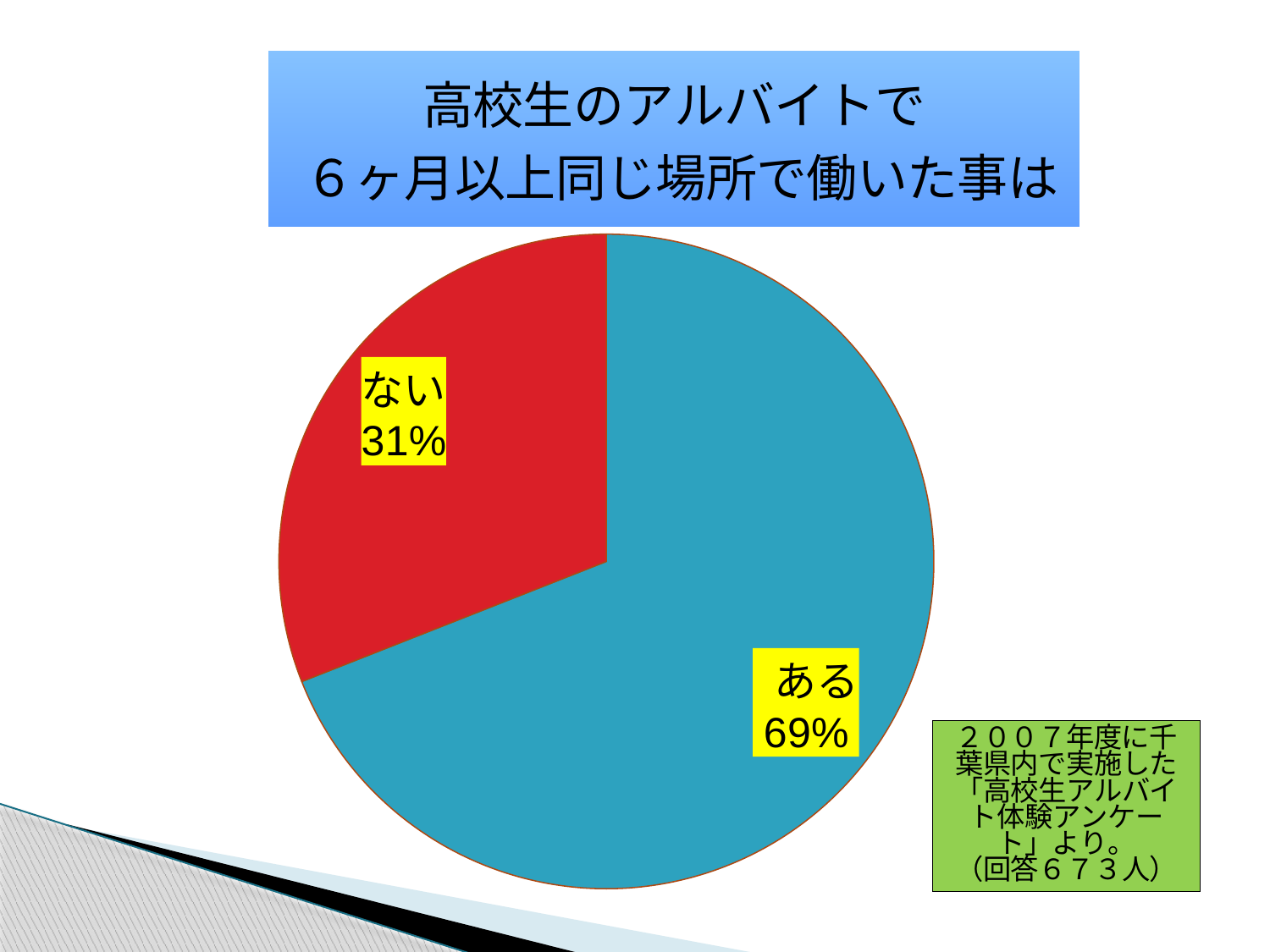

### Chart: 高校生のアルバイトで
 ６ヶ月以上同じ場所で働いた事は

| Category |  |  |  |  |
|---|---|---|---|---|
|  ある | 323.0 | 323.0 | 323.0 | 323.0 |
| ない | 145.0 | 145.0 | 145.0 | 145.0 |